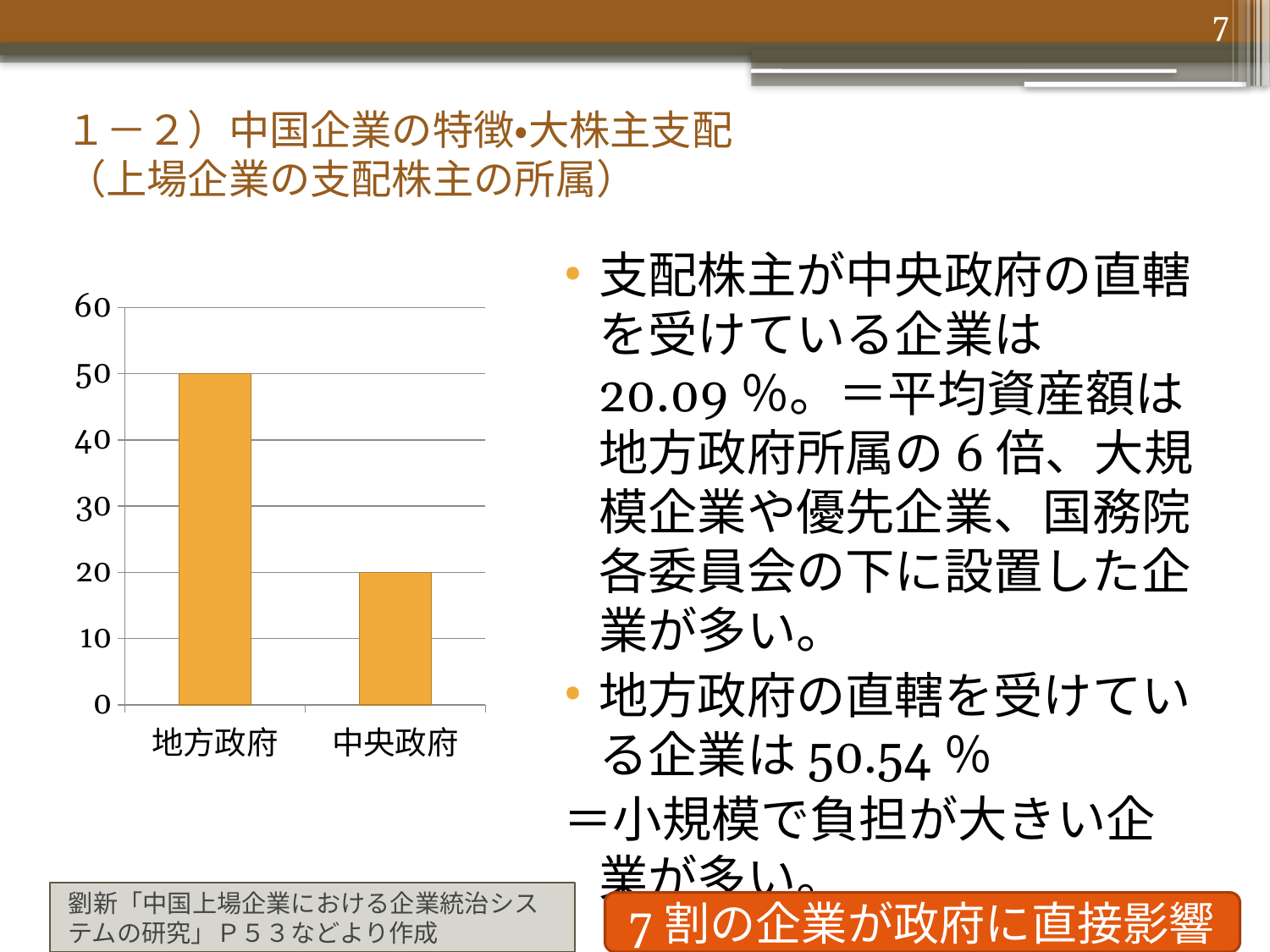

# １－２）中国企業の特徴・大株主支配 （上場企業の支配株主の所属）
7
支配株主が中央政府の直轄を受けている企業は20.09％。＝平均資産額は地方政府所属の6倍、大規模企業や優先企業、国務院各委員会の下に設置した企業が多い。
地方政府の直轄を受けている企業は50.54％
＝小規模で負担が大きい企業が多い。

### Chart

| Category | 国有支配主体の所属 |
|---|---|
| 地方政府 | 50.0 |
| 中央政府 | 20.0 |
劉新「中国上場企業における企業統治システムの研究」Ｐ５３などより作成
7割の企業が政府に直接影響